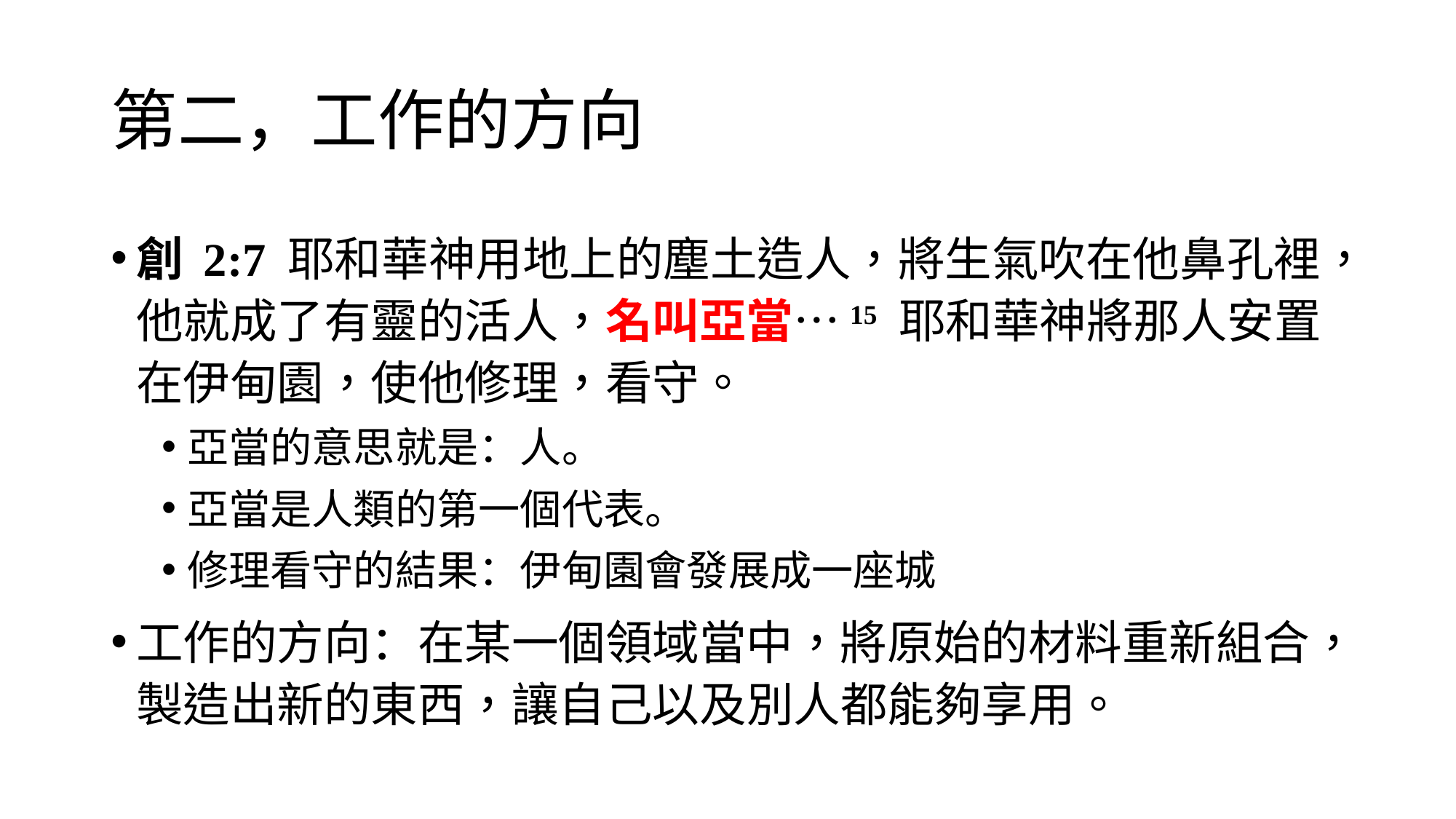

# 第二，工作的方向
創 2:7 耶和華神用地上的塵土造人，將生氣吹在他鼻孔裡，他就成了有靈的活人，名叫亞當…15 耶和華神將那人安置在伊甸園，使他修理，看守。
亞當的意思就是：人。
亞當是人類的第一個代表。
修理看守的結果：伊甸園會發展成一座城
工作的方向：在某一個領域當中，將原始的材料重新組合，製造出新的東西，讓自己以及別人都能夠享用。